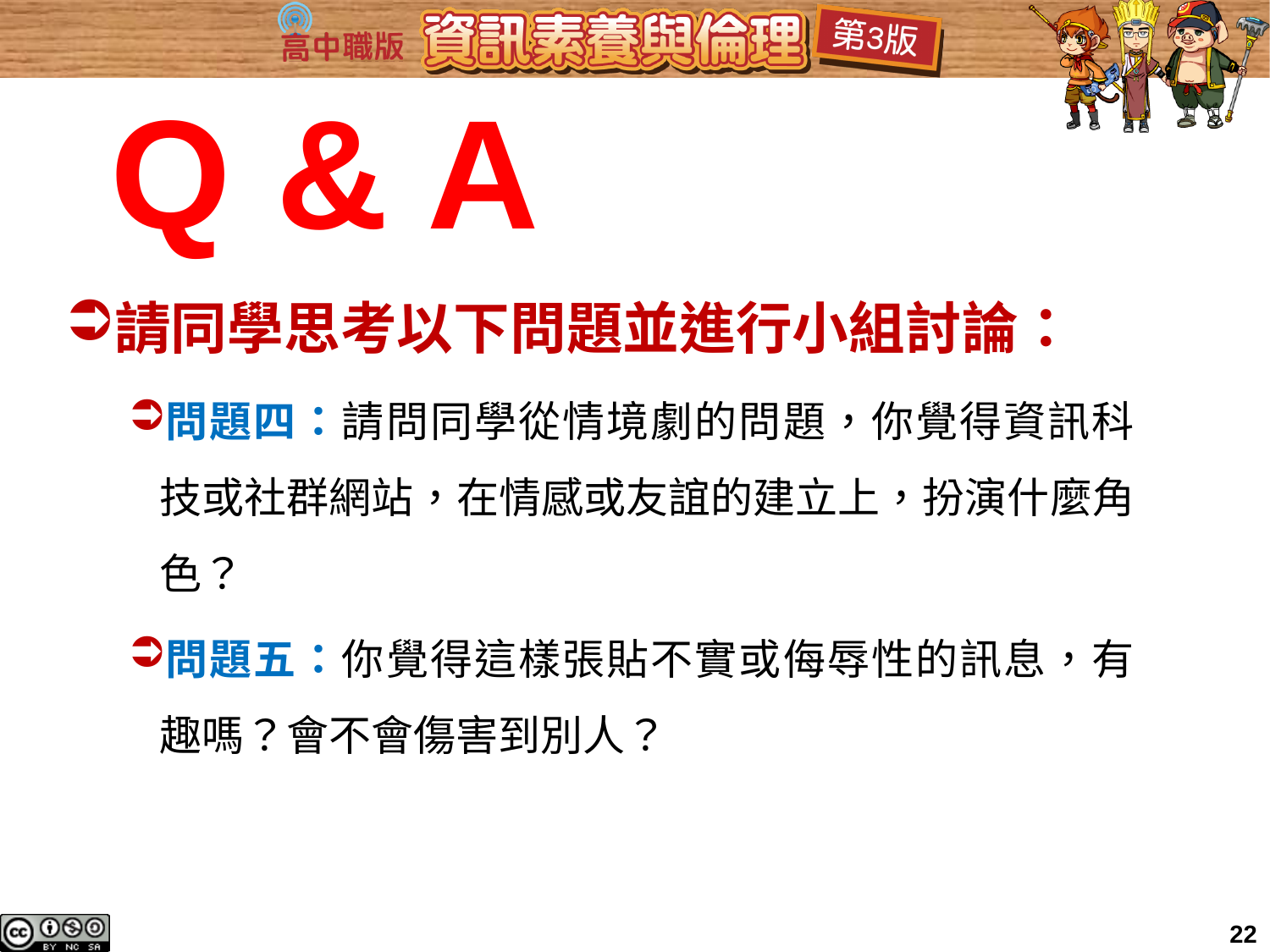

Q & A
請同學思考以下問題並進行小組討論：
問題四：請問同學從情境劇的問題，你覺得資訊科技或社群網站，在情感或友誼的建立上，扮演什麼角色？
問題五：你覺得這樣張貼不實或侮辱性的訊息，有趣嗎？會不會傷害到別人？
22